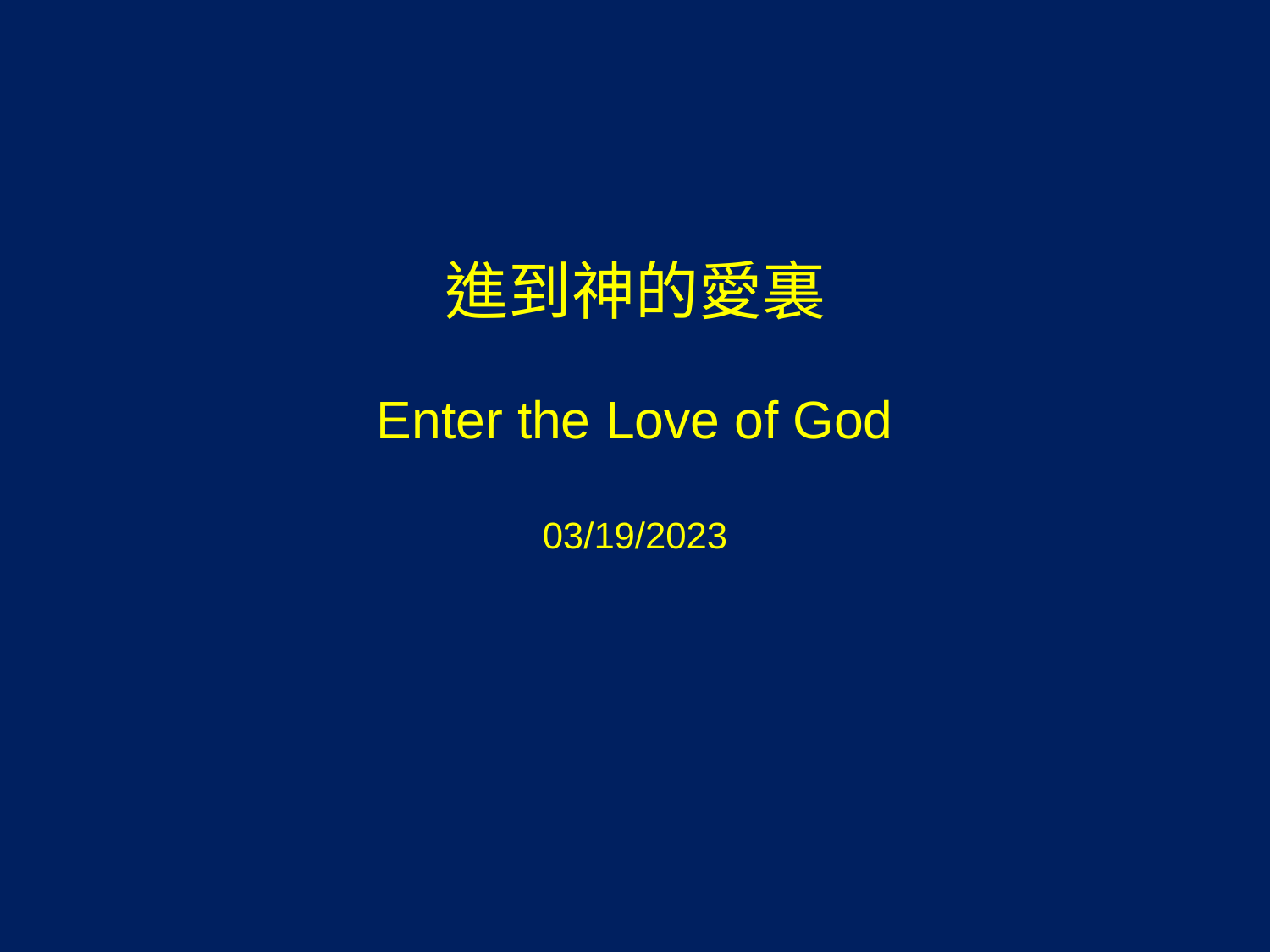

進到神的愛裏
Enter the Love of God

03/19/2023